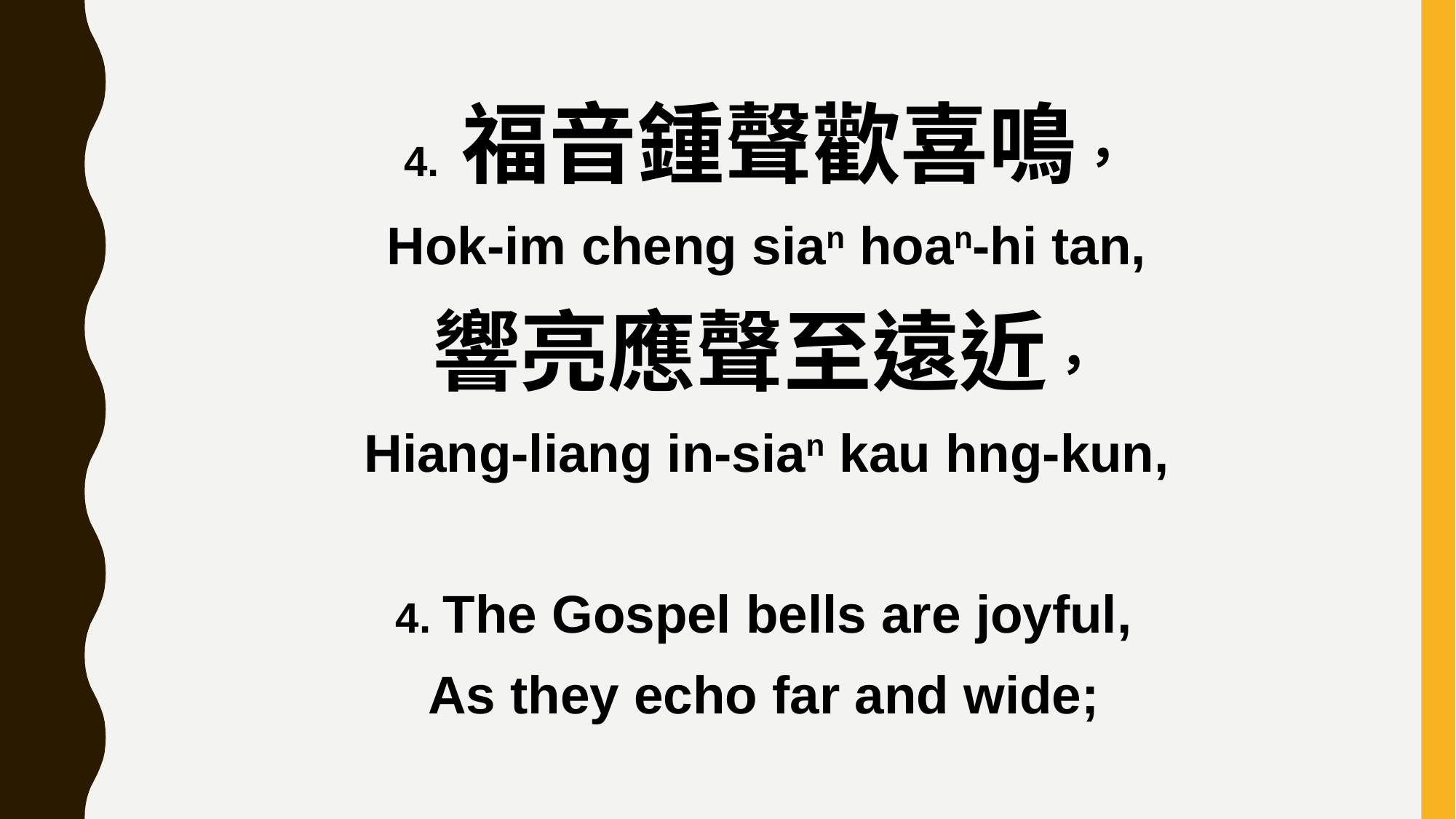

4. 福音鍾聲歡喜鳴，
Hok-im cheng sian hoan-hi tan,
響亮應聲至遠近，
Hiang-liang in-sian kau hng-kun,

4. The Gospel bells are joyful,
As they echo far and wide;